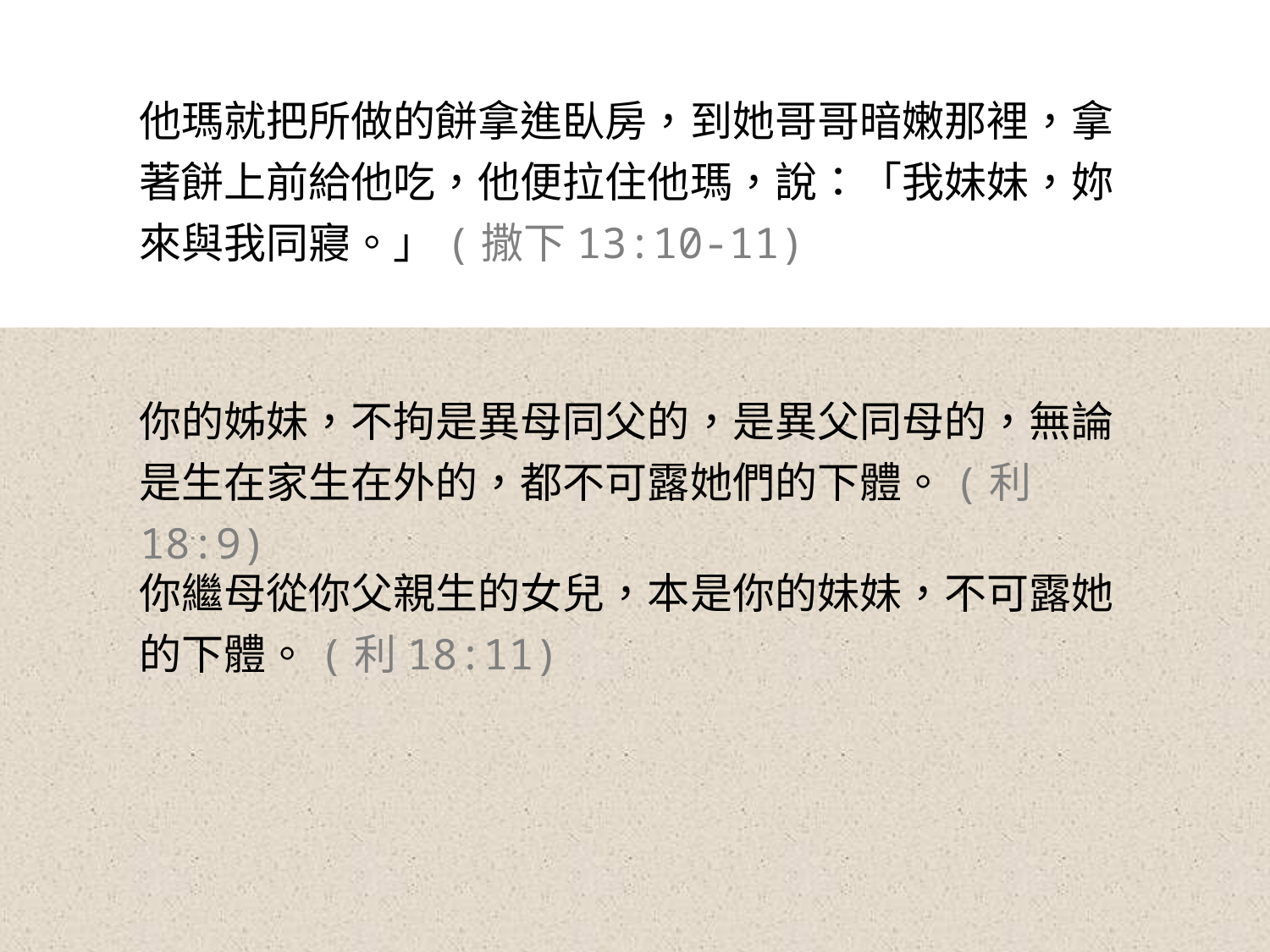

他瑪就把所做的餅拿進臥房，到她哥哥暗嫩那裡，拿著餅上前給他吃，他便拉住他瑪，說：「我妹妹，妳來與我同寢。」(撒下13:10-11)

你的姊妹，不拘是異母同父的，是異父同母的，無論是生在家生在外的，都不可露她們的下體。(利18:9)
你繼母從你父親生的女兒，本是你的妹妹，不可露她的下體。(利18:11)